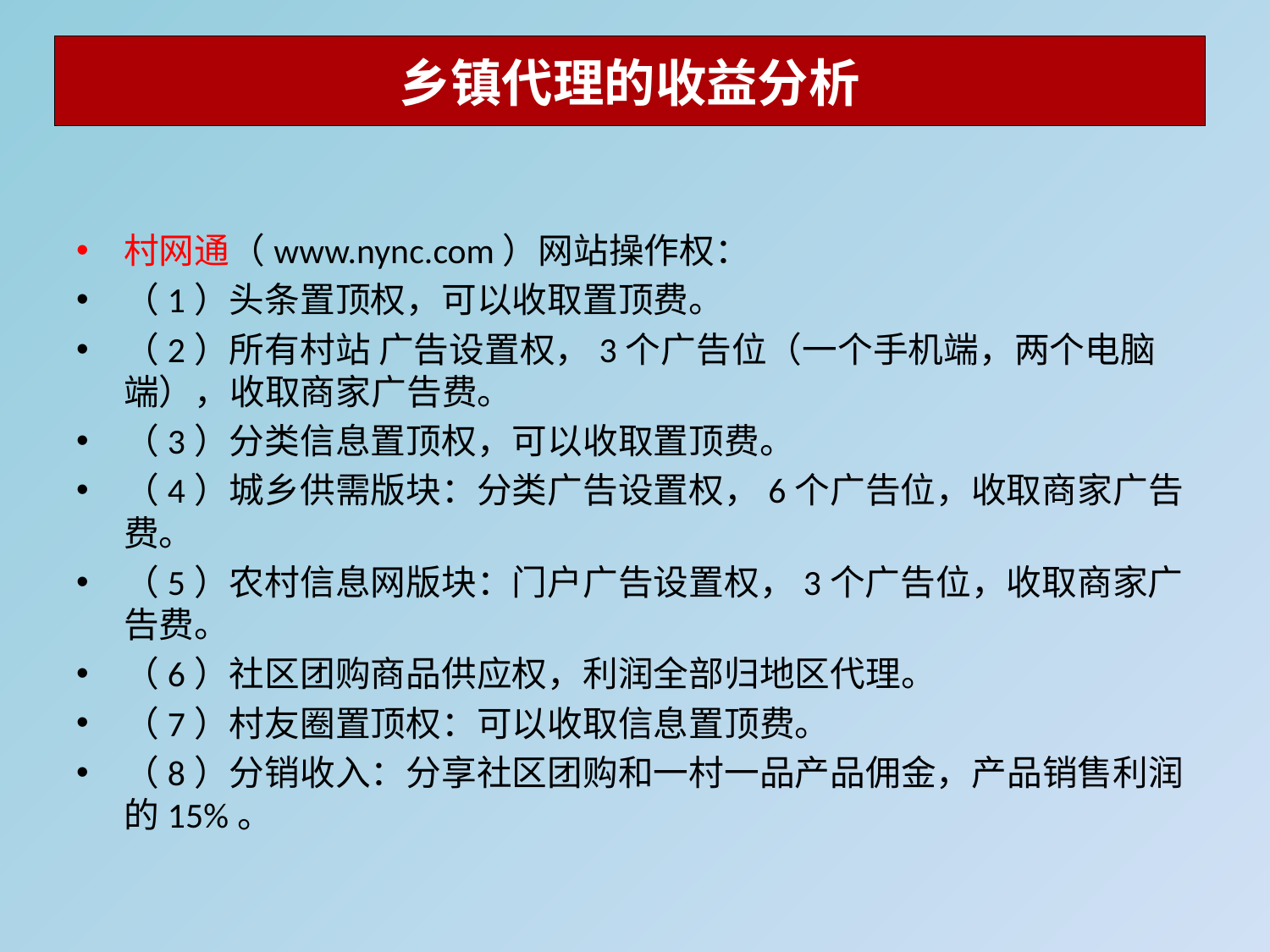

# 乡镇代理的收益分析
村网通（www.nync.com）网站操作权：
（1）头条置顶权，可以收取置顶费。
（2）所有村站 广告设置权，3个广告位（一个手机端，两个电脑端），收取商家广告费。
（3）分类信息置顶权，可以收取置顶费。
（4）城乡供需版块：分类广告设置权，6个广告位，收取商家广告费。
（5）农村信息网版块：门户广告设置权，3个广告位，收取商家广告费。
（6）社区团购商品供应权，利润全部归地区代理。
（7）村友圈置顶权：可以收取信息置顶费。
（8）分销收入：分享社区团购和一村一品产品佣金，产品销售利润的15%。